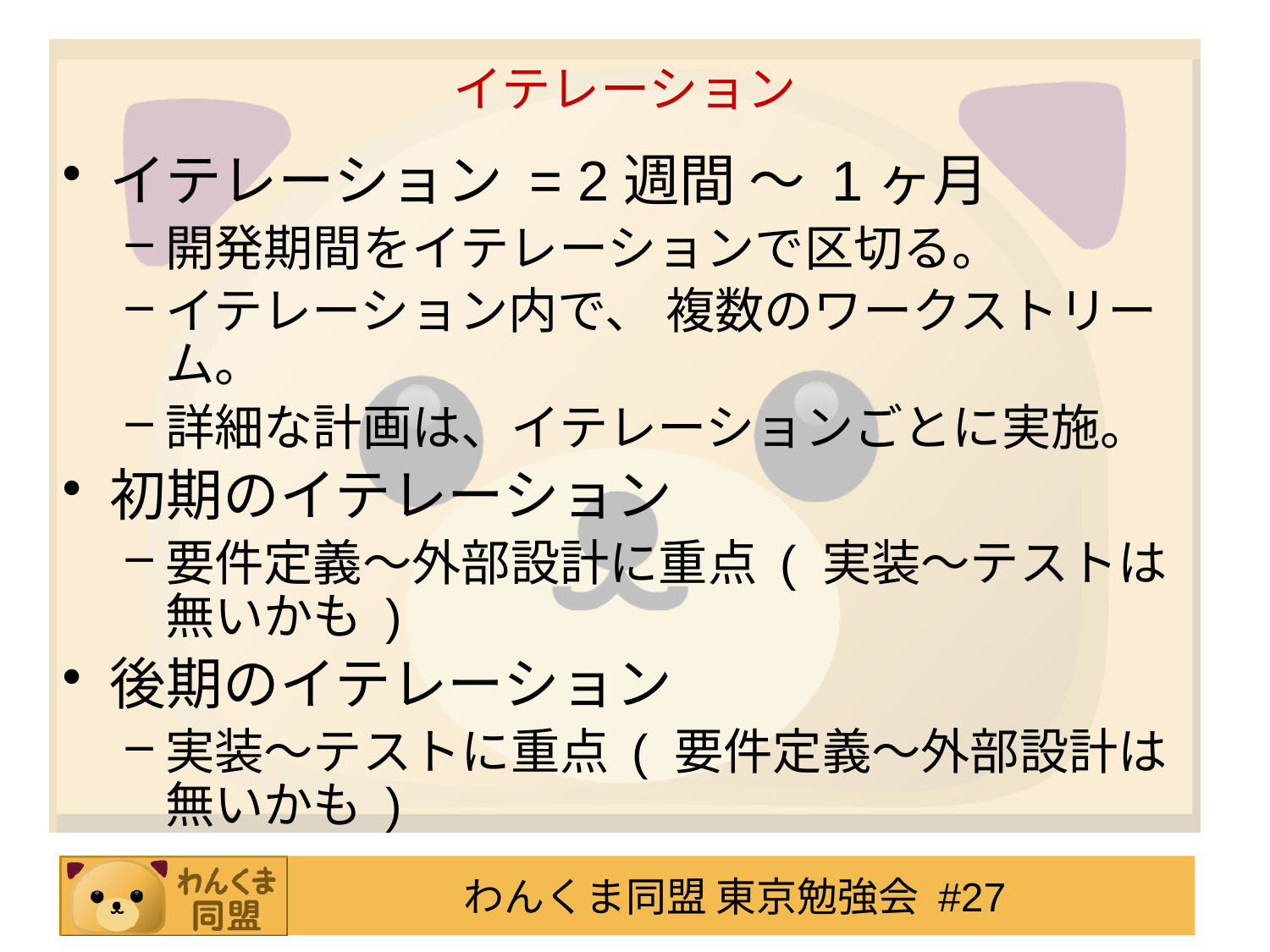

# イテレーション
イテレーション = 2週間 ～ 1ヶ月
開発期間をイテレーションで区切る。
イテレーション内で、 複数のワークストリーム。
詳細な計画は、イテレーションごとに実施。
初期のイテレーション
要件定義～外部設計に重点 ( 実装～テストは無いかも )
後期のイテレーション
実装～テストに重点 ( 要件定義～外部設計は無いかも )